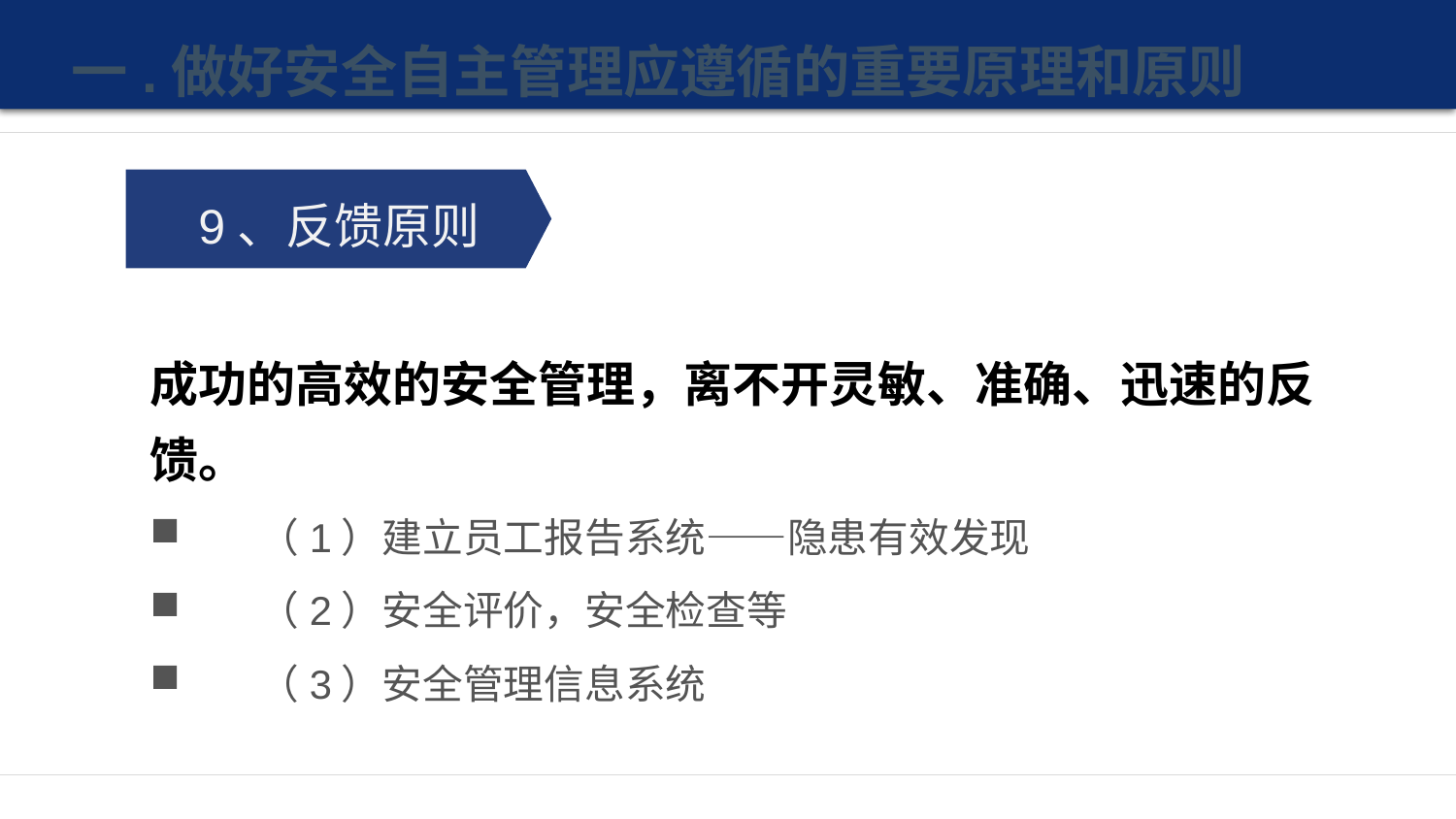

一.做好安全自主管理应遵循的重要原理和原则
 9、反馈原则
成功的高效的安全管理，离不开灵敏、准确、迅速的反馈。
      （1）建立员工报告系统——隐患有效发现
      （2）安全评价，安全检查等
      （3）安全管理信息系统